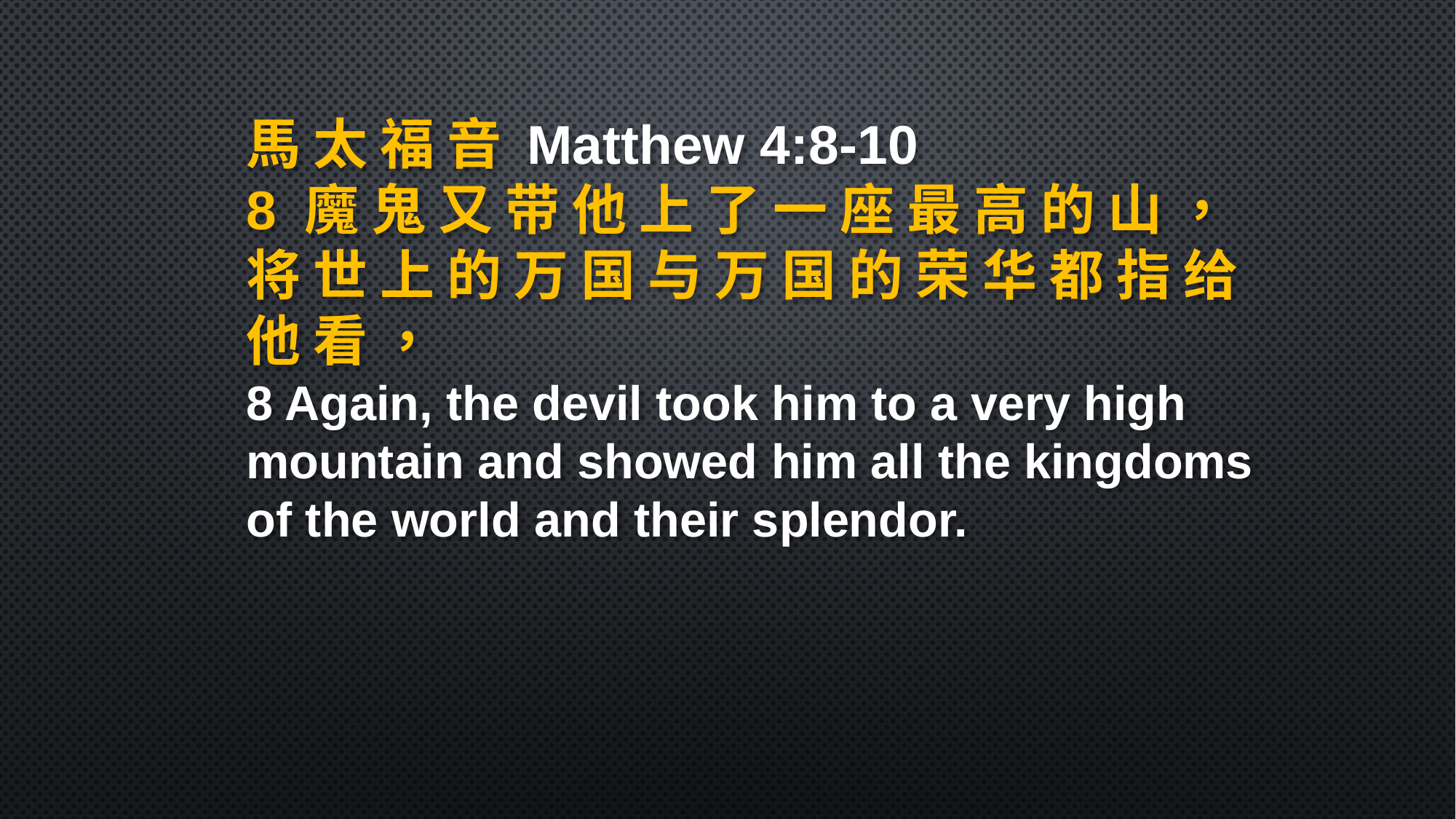

馬 太 福 音 Matthew 4:8-10
8 魔 鬼 又 带 他 上 了 一 座 最 高 的 山 ， 将 世 上 的 万 国 与 万 国 的 荣 华 都 指 给 他 看 ，
8 Again, the devil took him to a very high mountain and showed him all the kingdoms of the world and their splendor.